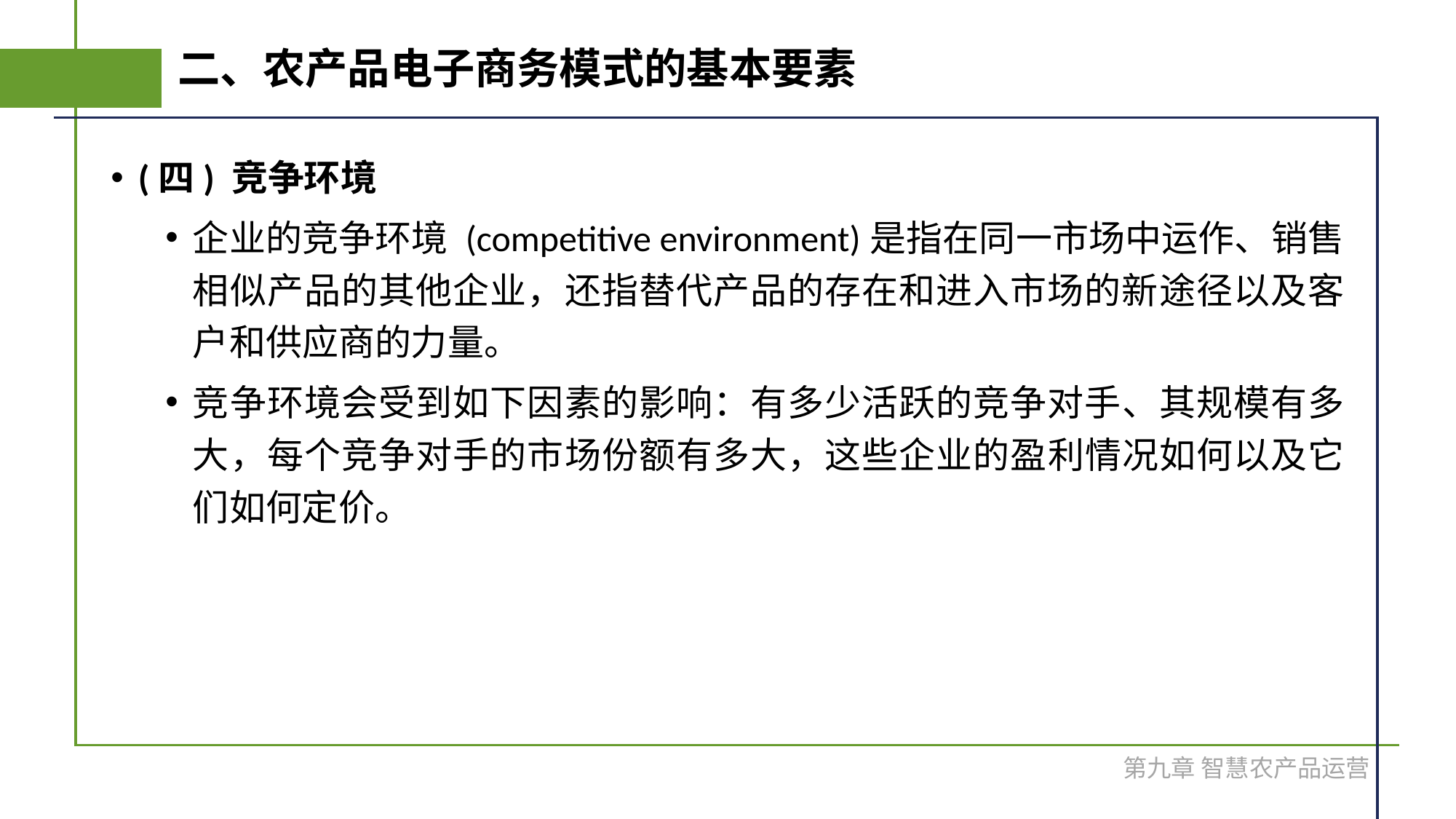

# 二、农产品电子商务模式的基本要素
(四) 竞争环境
企业的竞争环境 (competitive environment)是指在同一市场中运作、销售相似产品的其他企业，还指替代产品的存在和进入市场的新途径以及客户和供应商的力量。
竞争环境会受到如下因素的影响：有多少活跃的竞争对手、其规模有多大，每个竞争对手的市场份额有多大，这些企业的盈利情况如何以及它们如何定价。
第九章 智慧农产品运营